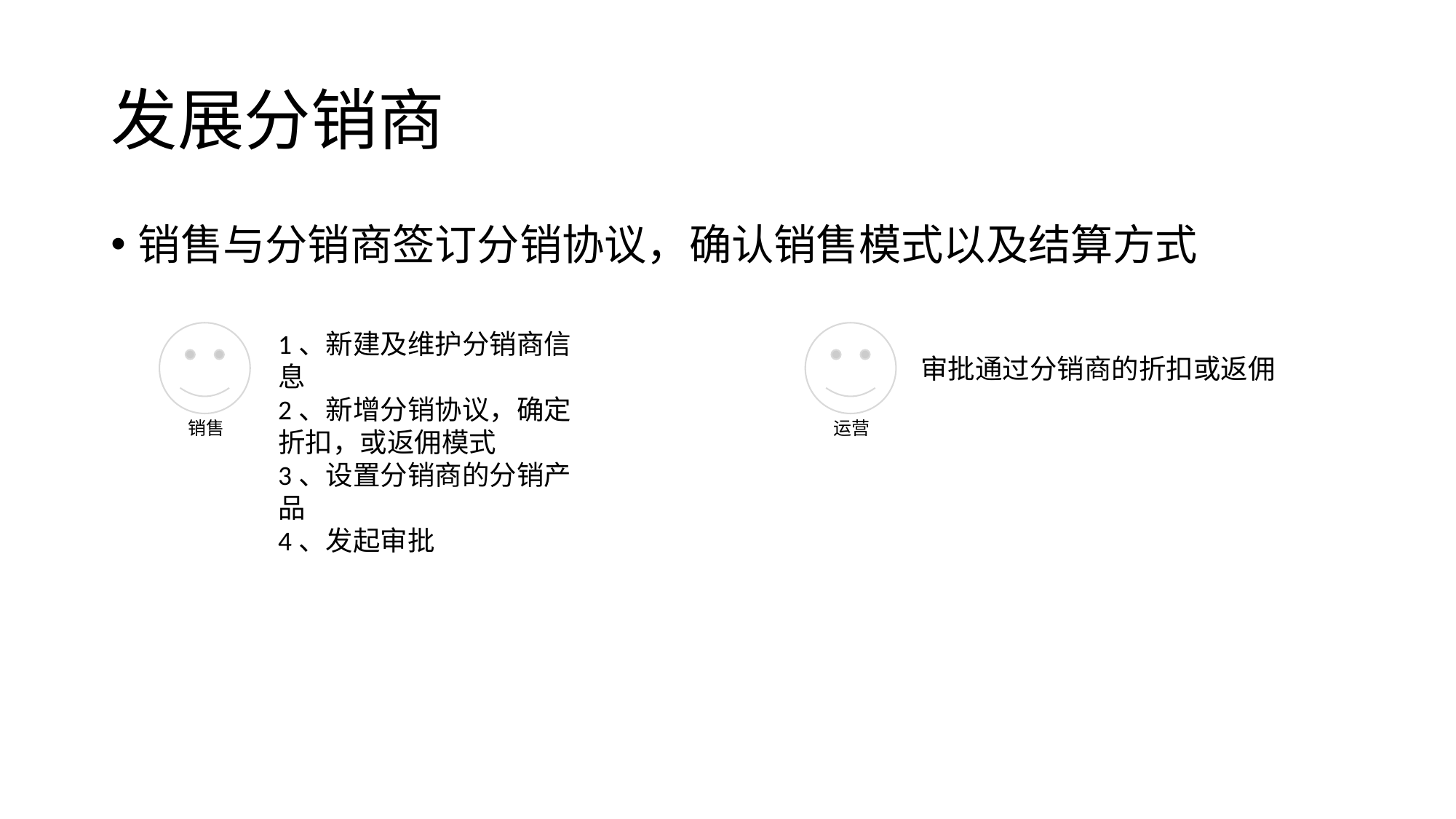

# 发展分销商
销售与分销商签订分销协议，确认销售模式以及结算方式

1、新建及维护分销商信息
2、新增分销协议，确定折扣，或返佣模式
3、设置分销商的分销产品
4、发起审批

销售

运营
审批通过分销商的折扣或返佣